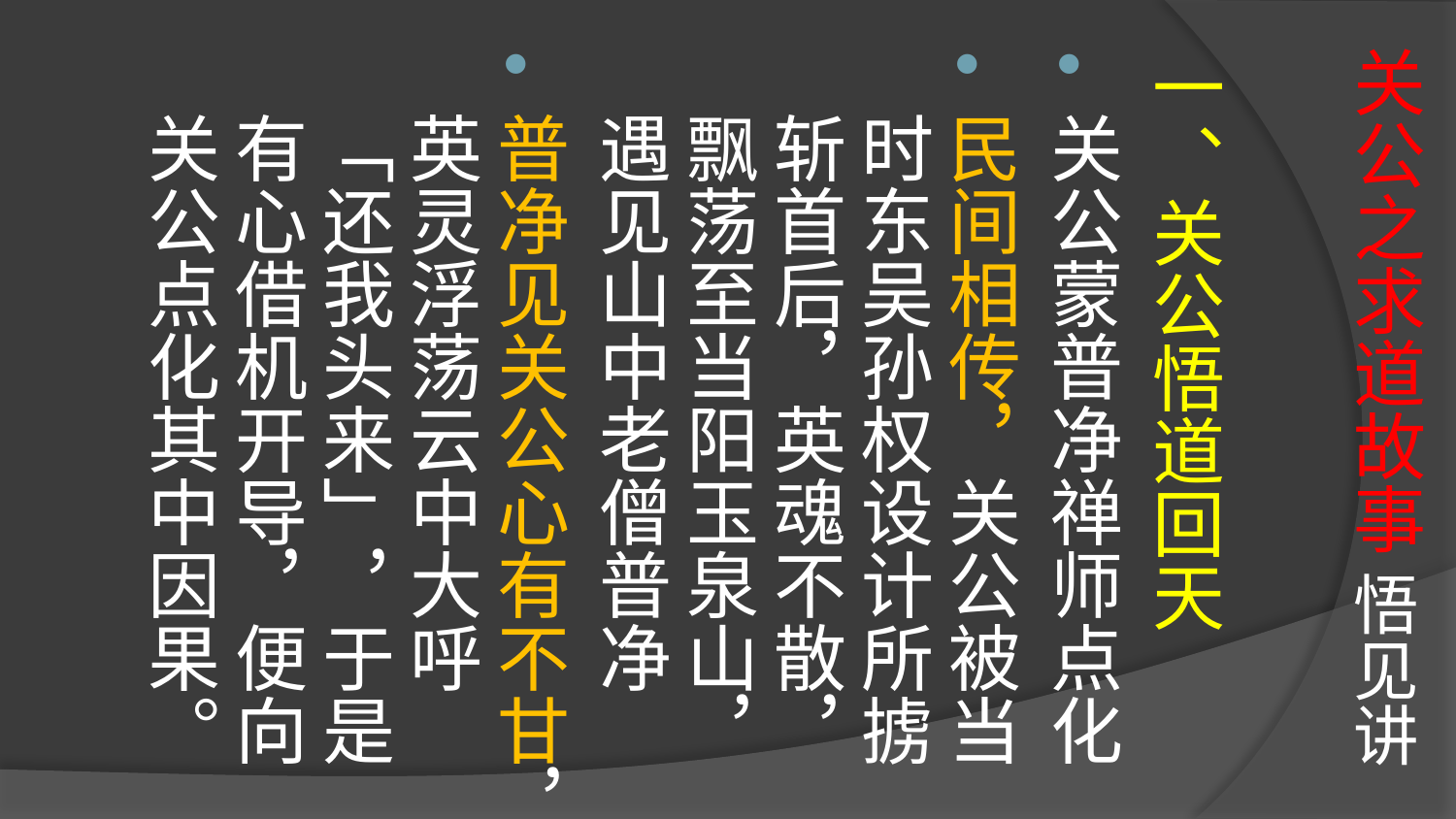

# 关公之求道故事 悟见讲
一、关公悟道回天
关公蒙普净禅师点化
民间相传，关公被当时东吴孙权设计所掳斩首后，英魂不散，飘荡至当阳玉泉山，遇见山中老僧普净
普净见关公心有不甘，英灵浮荡云中大呼「还我头来」，于是有心借机开导，便向关公点化其中因果。